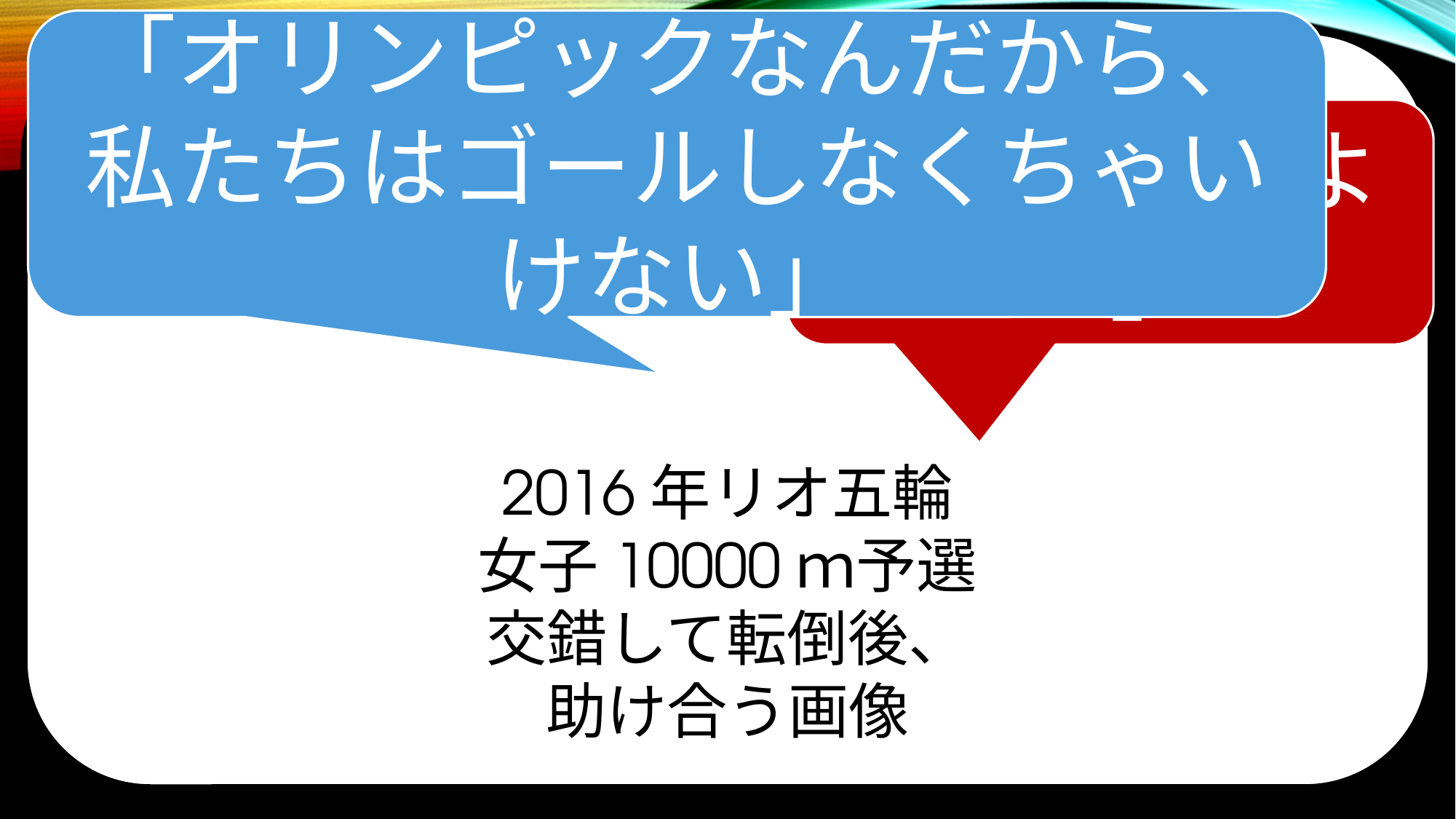

「オリンピックなんだから、私たちはゴールしなくちゃいけない」
2016年リオ五輪
女子10000ｍ予選
交錯して転倒後、
助け合う画像
#
「もう無理よ…」